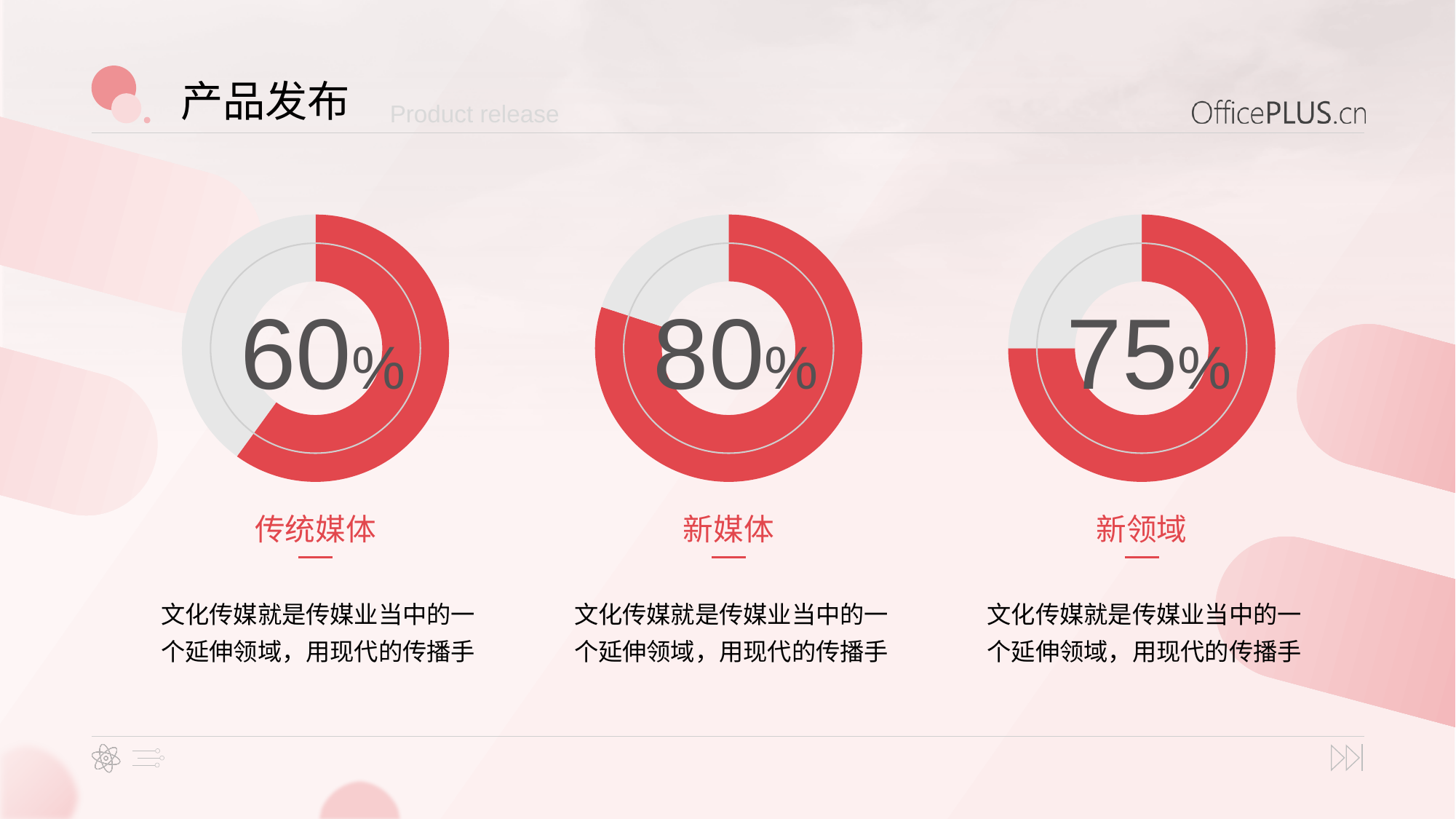

产品发布
Product release

### Chart

| Category | 销售额 |
|---|---|
| 第一季度 | 60.0 |
| 第二季度 | 40.0 |
60%

### Chart

| Category | 销售额 |
|---|---|
| 第一季度 | 80.0 |
| 第二季度 | 20.0 |
80%

### Chart

| Category | 销售额 |
|---|---|
| 第一季度 | 75.0 |
| 第二季度 | 25.0 |
75%
传统媒体
新媒体
新领域
文化传媒就是传媒业当中的一个延伸领域，用现代的传播手
文化传媒就是传媒业当中的一个延伸领域，用现代的传播手
文化传媒就是传媒业当中的一个延伸领域，用现代的传播手